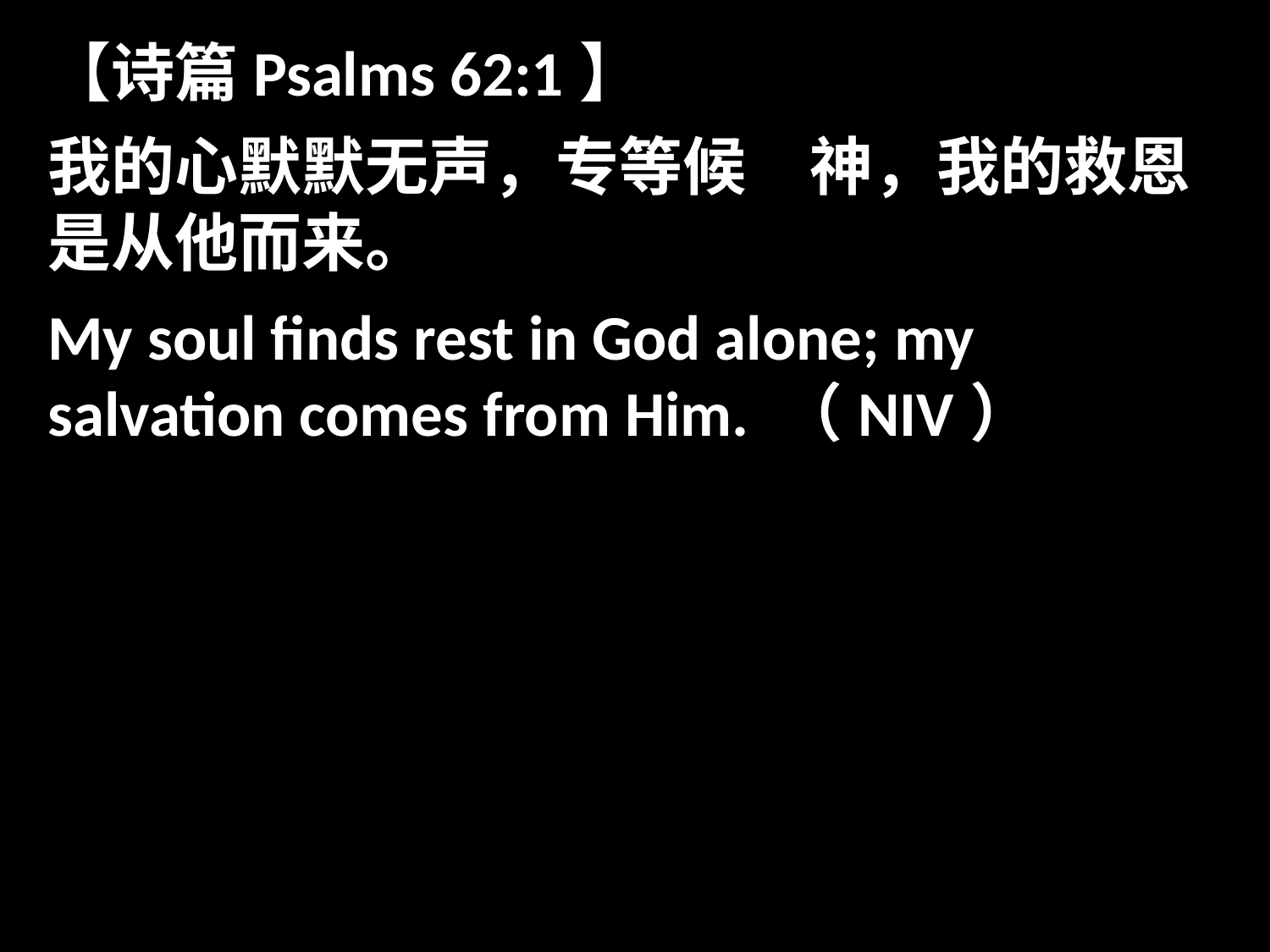

【诗篇Psalms 62:1】
我的心默默无声，专等候　神，我的救恩是从他而来。
My soul finds rest in God alone; my salvation comes from Him. （NIV）